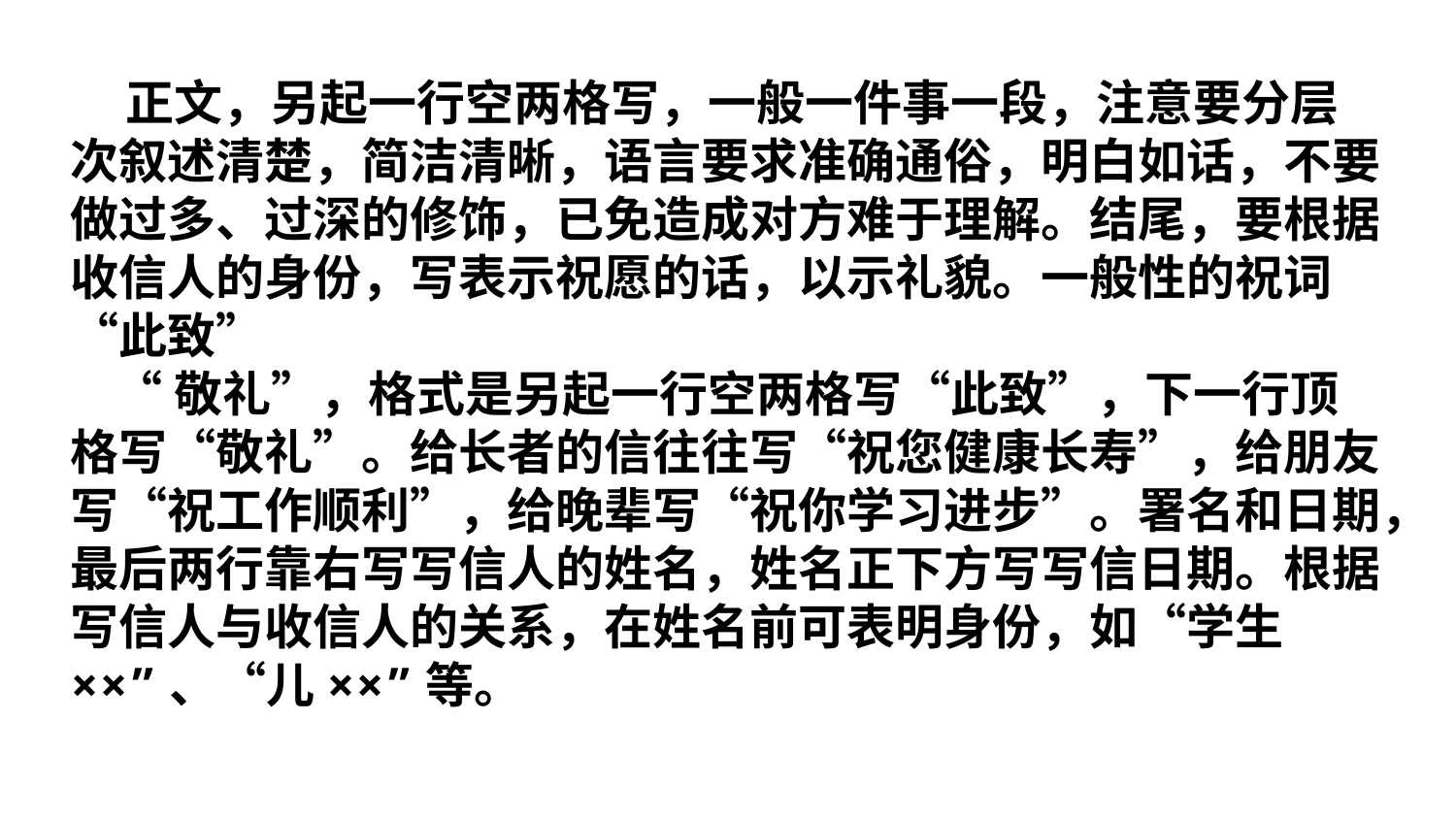

正文，另起一行空两格写，一般一件事一段，注意要分层次叙述清楚，简洁清晰，语言要求准确通俗，明白如话，不要做过多、过深的修饰，已免造成对方难于理解。结尾，要根据收信人的身份，写表示祝愿的话，以示礼貌。一般性的祝词“此致”
    “敬礼”，格式是另起一行空两格写“此致”，下一行顶格写“敬礼”。给长者的信往往写“祝您健康长寿”，给朋友写“祝工作顺利”，给晚辈写“祝你学习进步”。署名和日期，最后两行靠右写写信人的姓名，姓名正下方写写信日期。根据写信人与收信人的关系，在姓名前可表明身份，如“学生××”、“儿××”等。